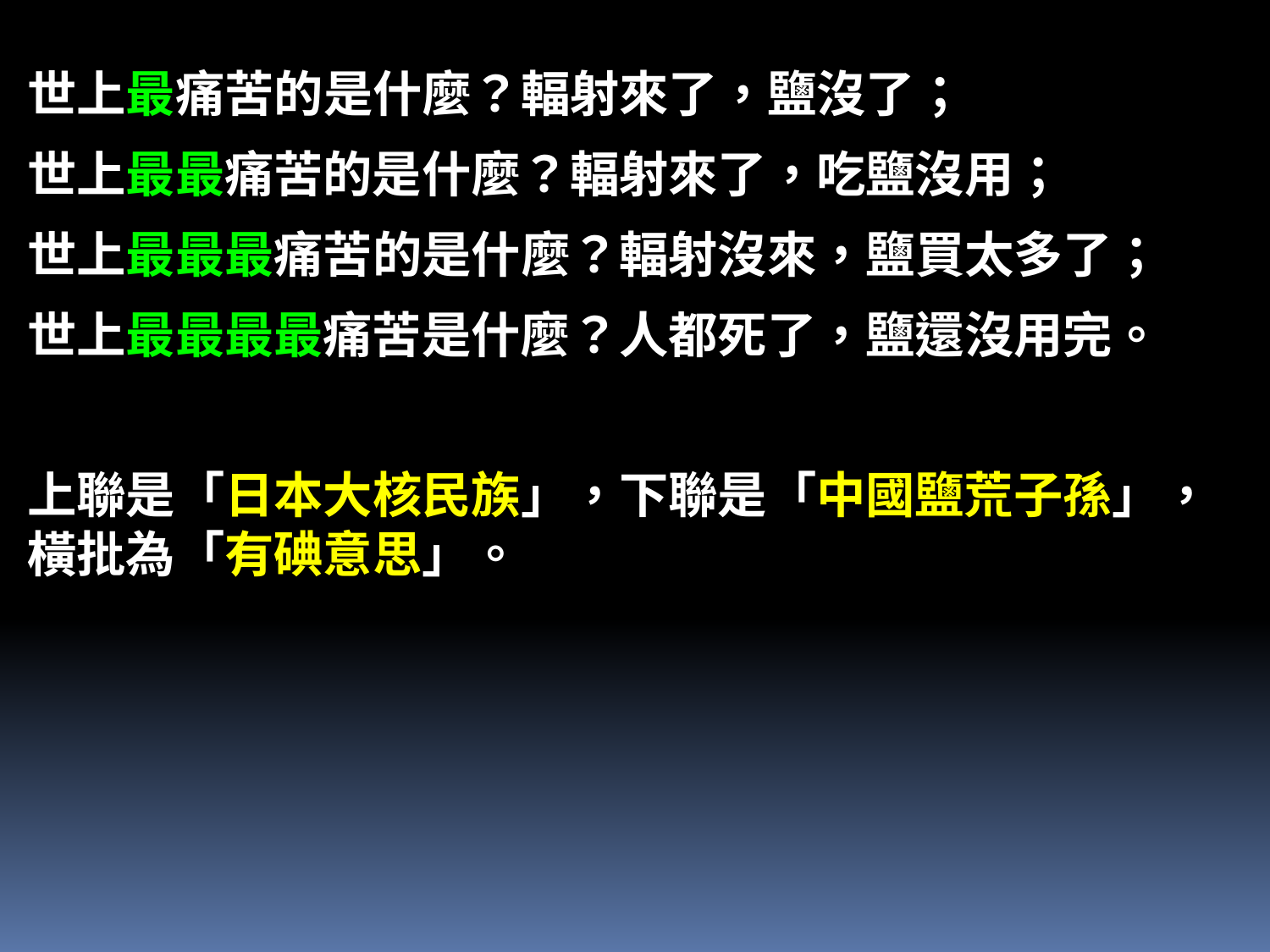

世上最痛苦的是什麼？輻射來了，鹽沒了；
世上最最痛苦的是什麼？輻射來了，吃鹽沒用；
世上最最最痛苦的是什麼？輻射沒來，鹽買太多了；
世上最最最最痛苦是什麼？人都死了，鹽還沒用完。

上聯是「日本大核民族」，下聯是「中國鹽荒子孫」，橫批為「有碘意思」。